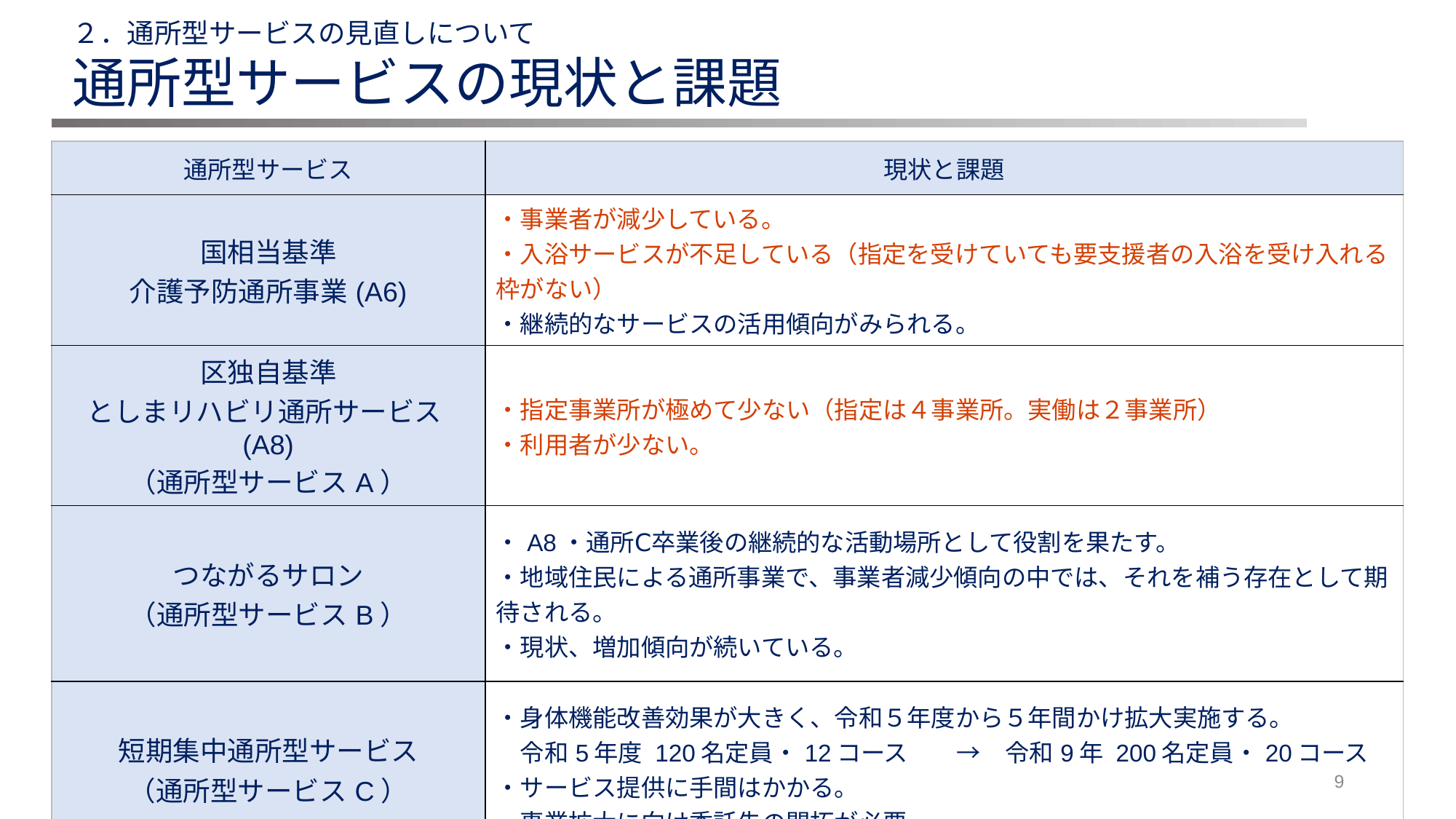

２．通所型サービスの見直しについて
通所型サービスの現状と課題

| 通所型サービス | 現状と課題 |
| --- | --- |
| 国相当基準 介護予防通所事業(A6) | ・事業者が減少している。 ・入浴サービスが不足している（指定を受けていても要支援者の入浴を受け入れる枠がない） ・継続的なサービスの活用傾向がみられる。 |
| 区独自基準 としまリハビリ通所サービス(A8) （通所型サービスA） | ・指定事業所が極めて少ない（指定は４事業所。実働は２事業所） ・利用者が少ない。 |
| つながるサロン （通所型サービスB） | ・A8・通所Ⅽ卒業後の継続的な活動場所として役割を果たす。 ・地域住民による通所事業で、事業者減少傾向の中では、それを補う存在として期待される。　 ・現状、増加傾向が続いている。 |
| 短期集中通所型サービス （通所型サービスC） | ・身体機能改善効果が大きく、令和５年度から５年間かけ拡大実施する。 　令和5年度 120名定員・12コース　　→　令和9年 200名定員・20コース ・サービス提供に手間はかかる。 ・事業拡大に向け委託先の開拓が必要 |
9